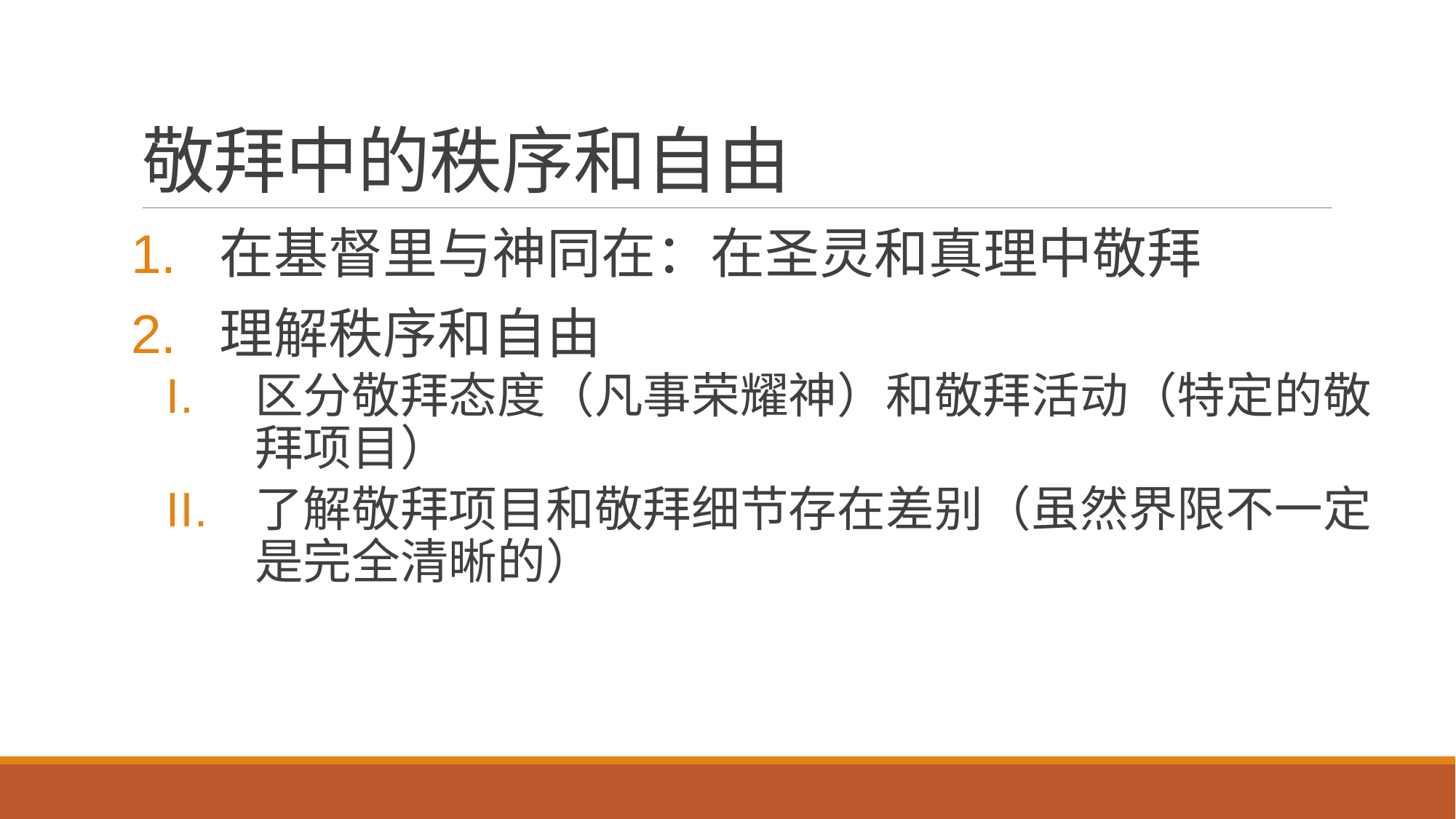

# 敬拜中的秩序和自由
在基督里与神同在：在圣灵和真理中敬拜
理解秩序和自由
区分敬拜态度（凡事荣耀神）和敬拜活动（特定的敬拜项目）
了解敬拜项目和敬拜细节存在差别（虽然界限不一定是完全清晰的）